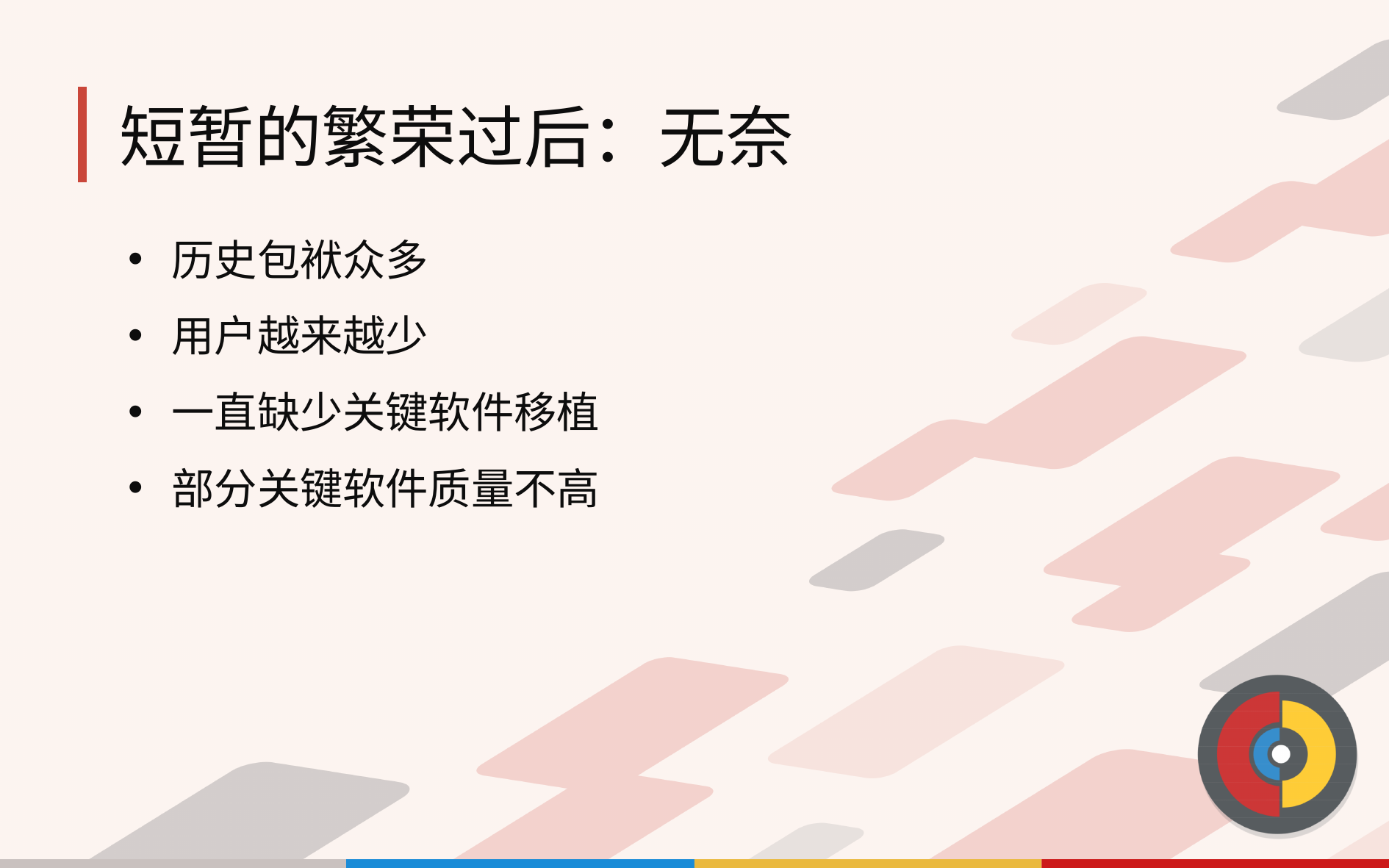

# 短暂的繁荣过后：无奈
历史包袱众多
用户越来越少
一直缺少关键软件移植
部分关键软件质量不高